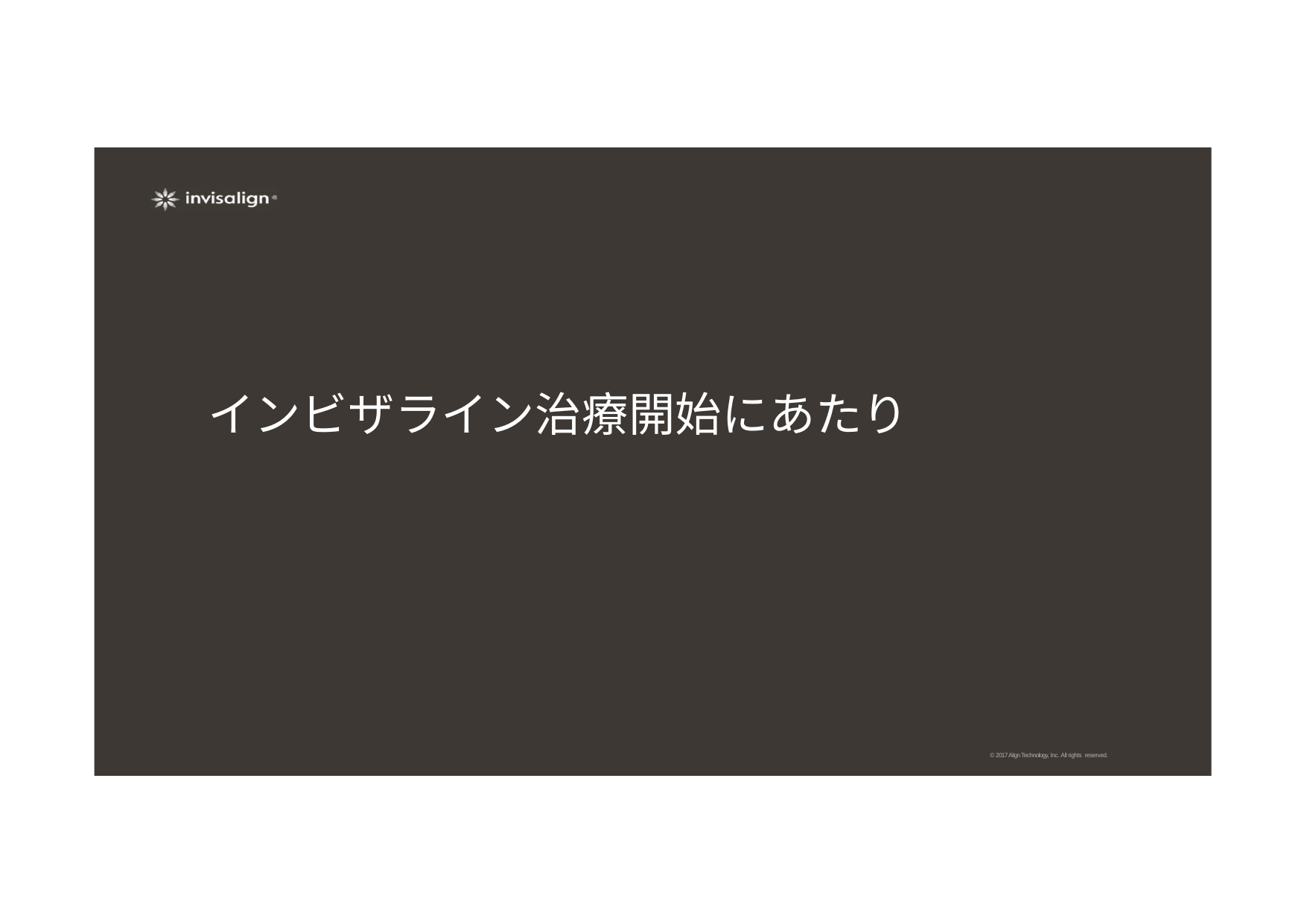

# インビザライン治療開始にあたり
© 2017 Align Technology, Inc. All rights reserved.